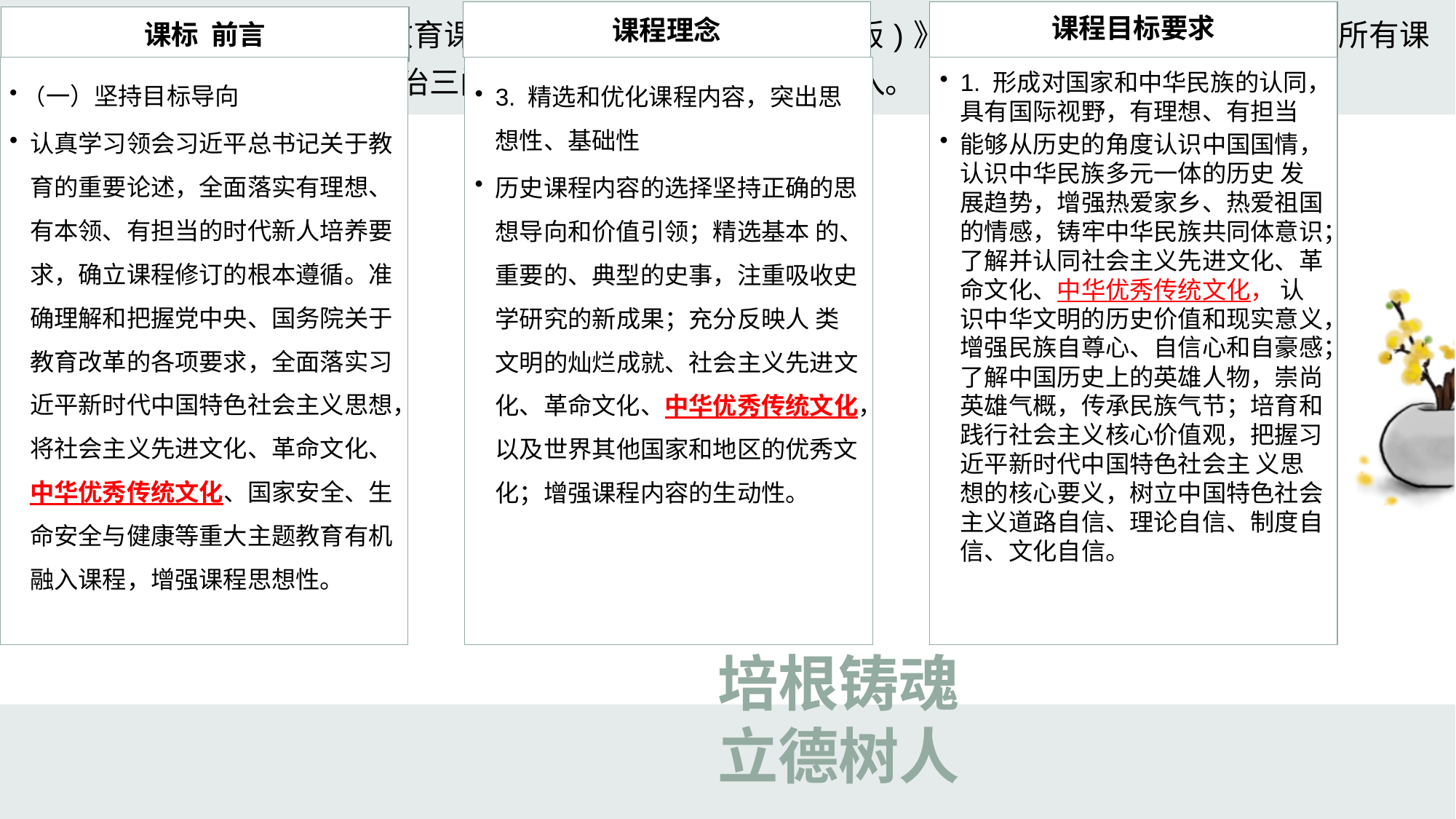

2022年教育部印发《义务教育课程方案和课程标准(2022年版)》将中华优秀传统文化全面覆盖所有课程，语文、历史、道德与法治三门主导，其他所有学科有机融入。
课标  前言
（一）坚持目标导向
认真学习领会习近平总书记关于教育的重要论述，全面落实有理想、有本领、有担当的时代新人培养要求，确立课程修订的根本遵循。准确理解和把握党中央、国务院关于教育改革的各项要求，全面落实习近平新时代中国特色社会主义思想，将社会主义先进文化、革命文化、中华优秀传统文化、国家安全、生命安全与健康等重大主题教育有机融入课程，增强课程思想性。
课程理念
3. 精选和优化课程内容，突出思想性、基础性
历史课程内容的选择坚持正确的思想导向和价值引领；精选基本 的、重要的、典型的史事，注重吸收史学研究的新成果；充分反映人 类文明的灿烂成就、社会主义先进文化、革命文化、中华优秀传统文化，以及世界其他国家和地区的优秀文化；增强课程内容的生动性。

课程目标要求
1. 形成对国家和中华民族的认同，具有国际视野，有理想、有担当
能够从历史的角度认识中国国情，认识中华民族多元一体的历史 发展趋势，增强热爱家乡、热爱祖国的情感，铸牢中华民族共同体意识；了解并认同社会主义先进文化、革命文化、中华优秀传统文化， 认识中华文明的历史价值和现实意义，增强民族自尊心、自信心和自豪感；了解中国历史上的英雄人物，崇尚英雄气概，传承民族气节；培育和践行社会主义核心价值观，把握习近平新时代中国特色社会主 义思想的核心要义，树立中国特色社会主义道路自信、理论自信、制度自信、文化自信。

培根铸魂
立德树人